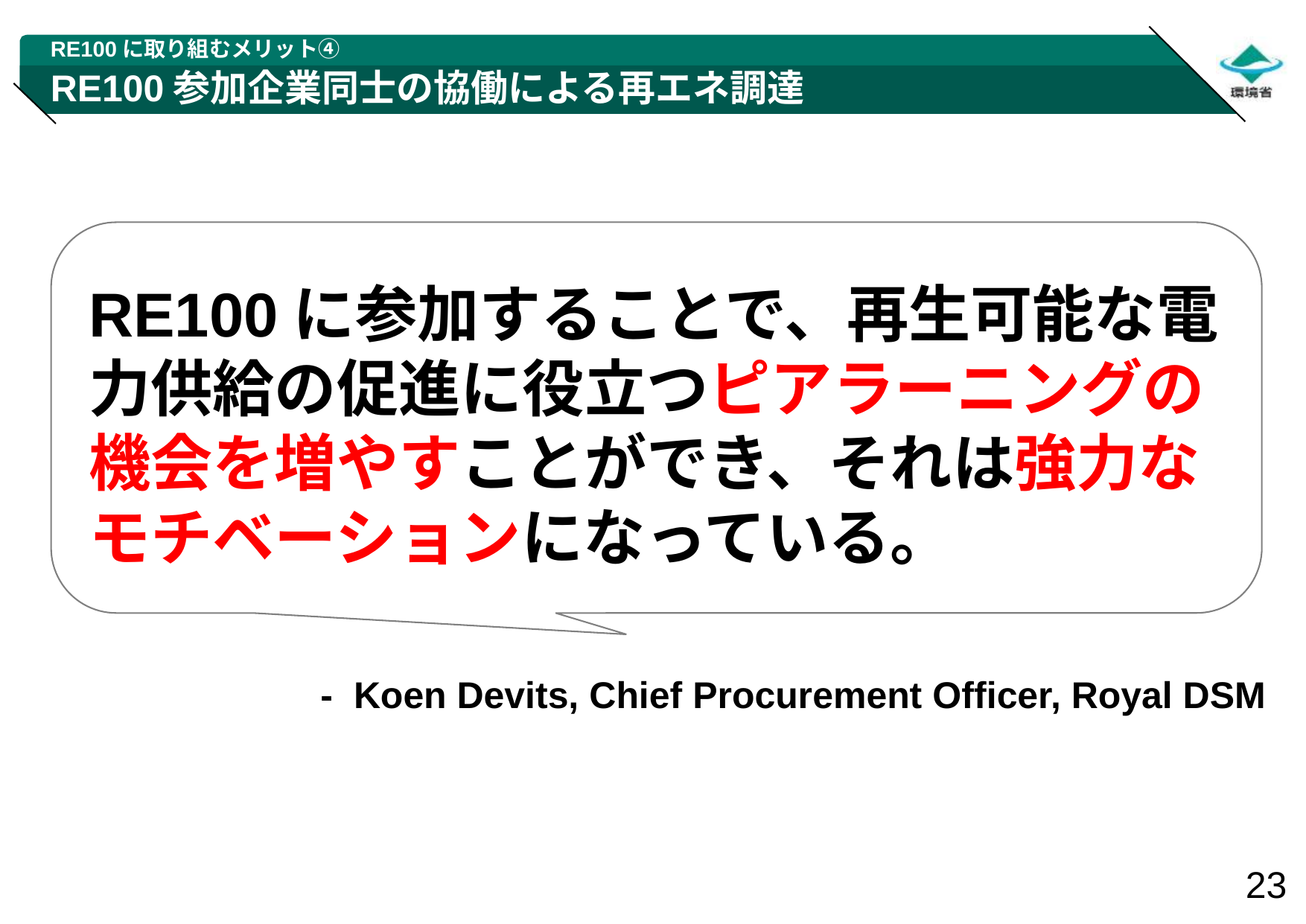

RE100に取り組むメリット④
# RE100参加企業同士の協働による再エネ調達

RE100に参加することで、再生可能な電力供給の促進に役立つピアラーニングの機会を増やすことができ、それは強力なモチベーションになっている。
　-  Koen Devits, Chief Procurement Officer, Royal DSM